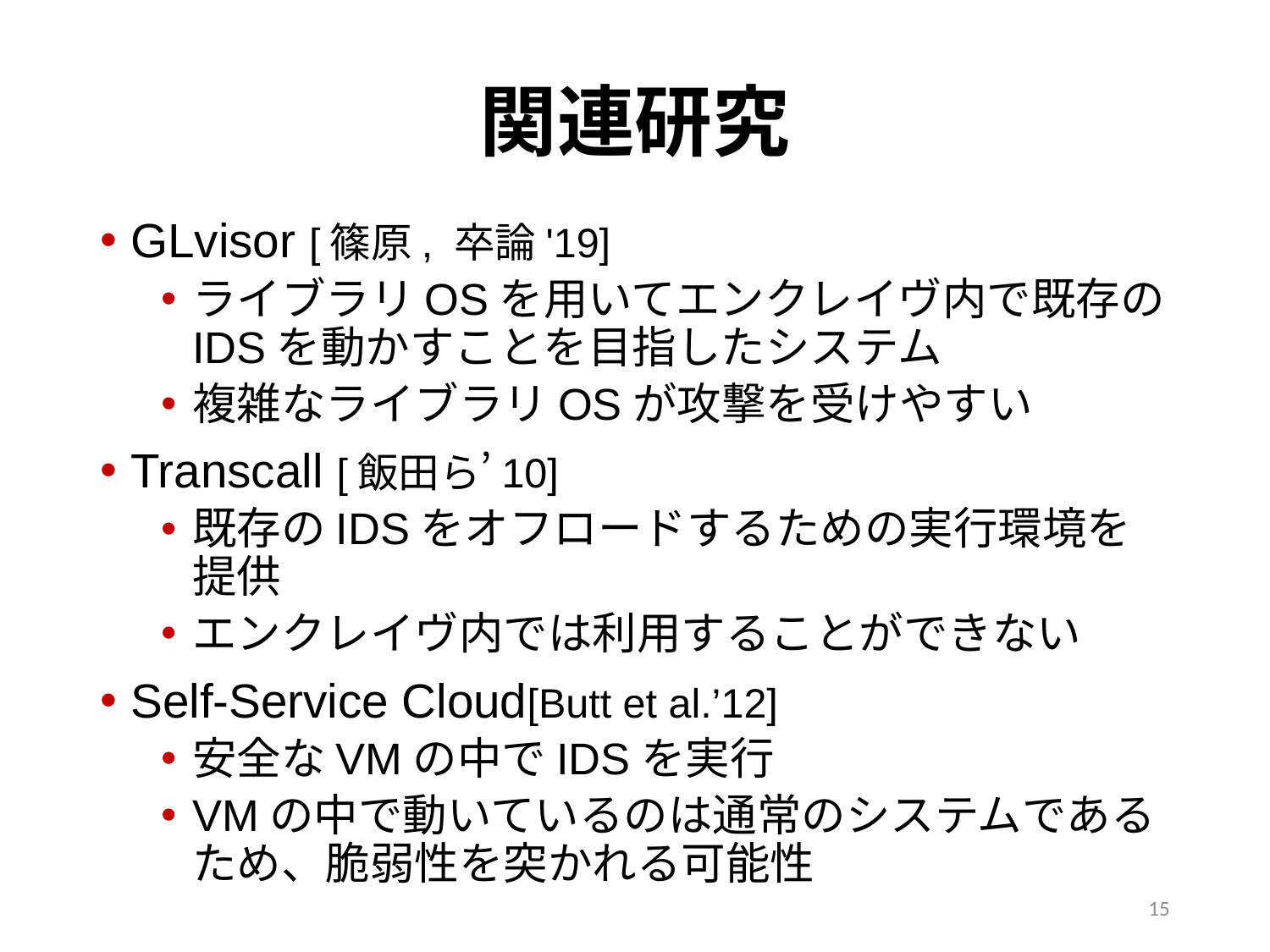

# 関連研究
GLvisor [篠原, 卒論'19]
ライブラリOSを用いてエンクレイヴ内で既存のIDSを動かすことを目指したシステム
複雑なライブラリOSが攻撃を受けやすい
Transcall [飯田ら’10]
既存のIDSをオフロードするための実行環境を提供
エンクレイヴ内では利用することができない
Self-Service Cloud[Butt et al.’12]
安全なVMの中でIDSを実行
VMの中で動いているのは通常のシステムであるため、脆弱性を突かれる可能性
15